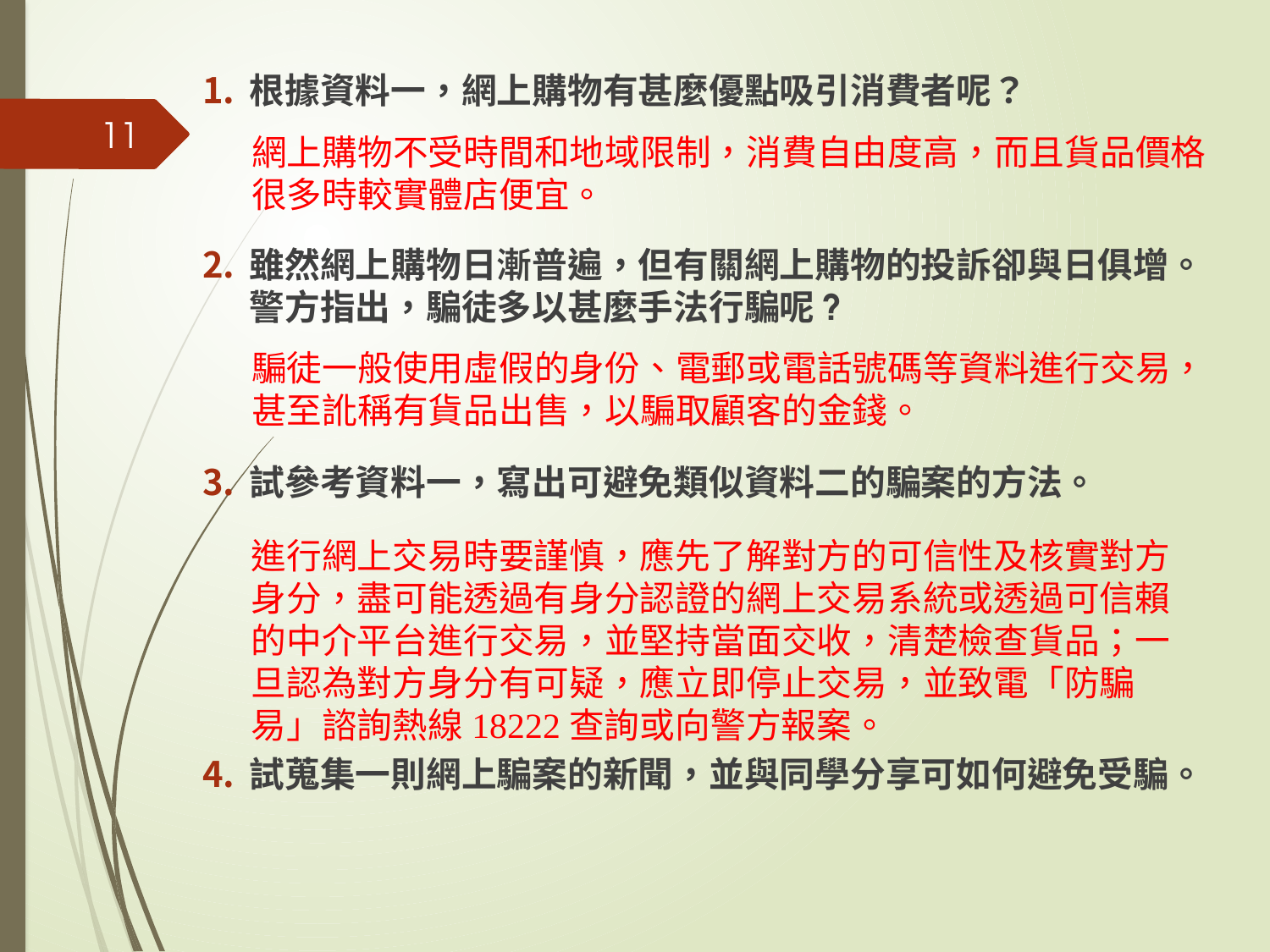

根據資料一，網上購物有甚麼優點吸引消費者呢？

雖然網上購物日漸普遍，但有關網上購物的投訴卻與日俱增。警方指出，騙徒多以甚麼手法行騙呢?

試參考資料一，寫出可避免類似資料二的騙案的方法。

試蒐集一則網上騙案的新聞，並與同學分享可如何避免受騙。
11
網上購物不受時間和地域限制，消費自由度高，而且貨品價格很多時較實體店便宜。
騙徒一般使用虛假的身份、電郵或電話號碼等資料進行交易，甚至訛稱有貨品出售，以騙取顧客的金錢。
進行網上交易時要謹慎，應先了解對方的可信性及核實對方身分，盡可能透過有身分認證的網上交易系統或透過可信賴的中介平台進行交易，並堅持當面交收，清楚檢查貨品；一旦認為對方身分有可疑，應立即停止交易，並致電「防騙易」諮詢熱線18222查詢或向警方報案。